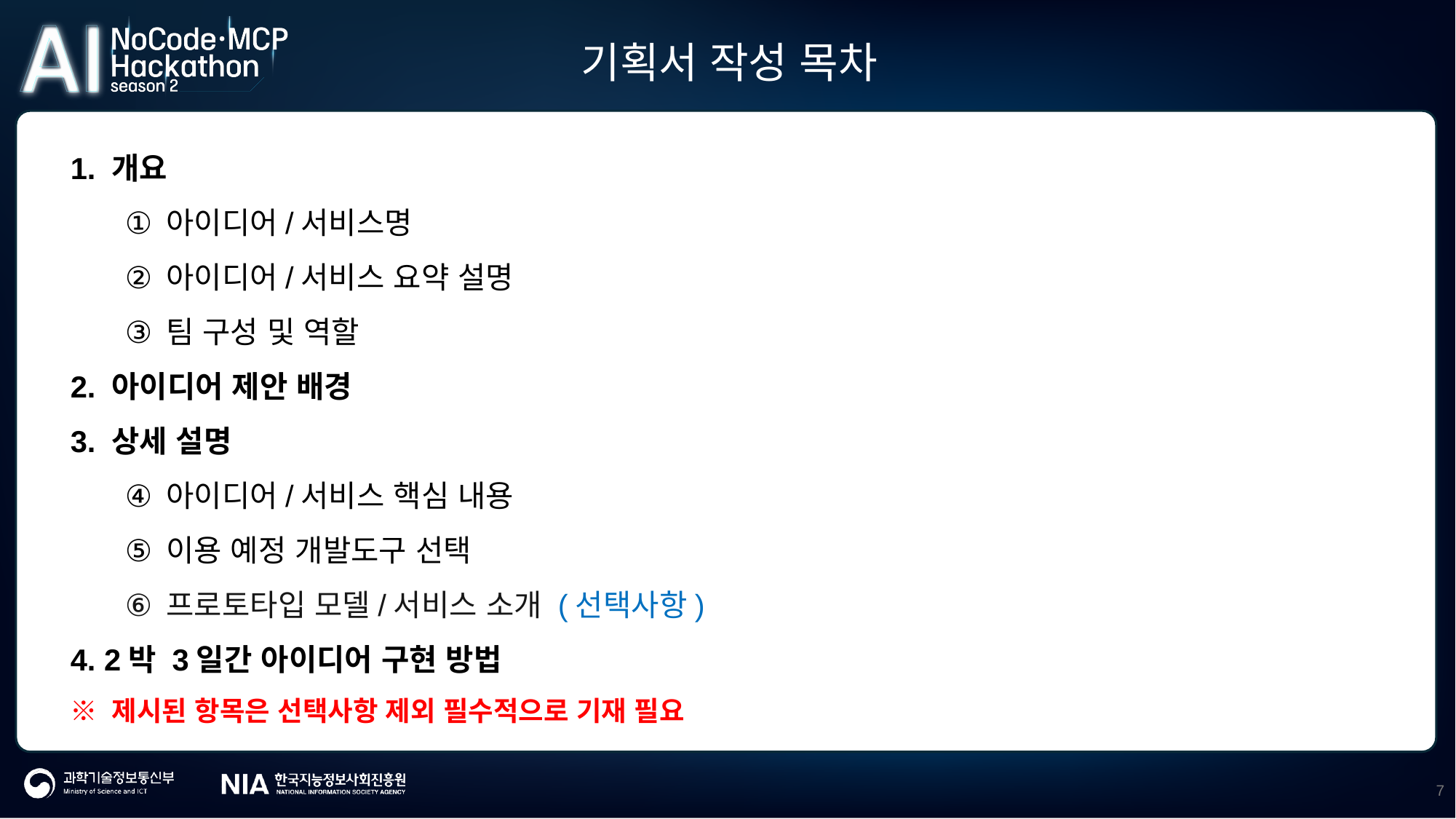

기획서 작성 목차

1. 개요
아이디어/서비스명
아이디어/서비스 요약 설명
팀 구성 및 역할
2. 아이디어 제안 배경
3. 상세 설명
아이디어/서비스 핵심 내용
이용 예정 개발도구 선택
프로토타입 모델/서비스 소개 (선택사항)
4. 2박 3일간 아이디어 구현 방법
※ 제시된 항목은 선택사항 제외 필수적으로 기재 필요